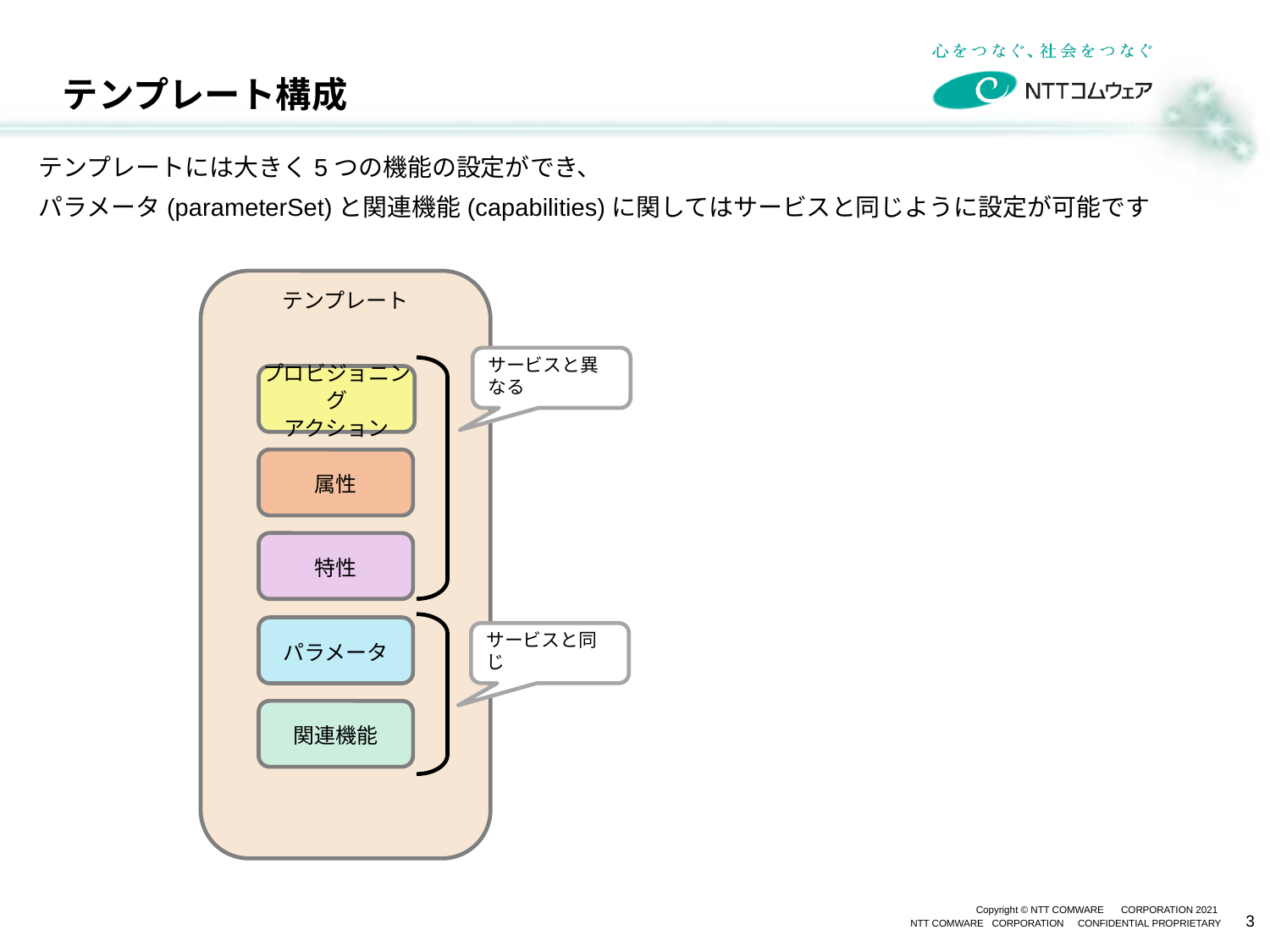

# テンプレート構成
テンプレートには大きく5つの機能の設定ができ、
パラメータ(parameterSet)と関連機能(capabilities)に関してはサービスと同じように設定が可能です

テンプレート
サービスと異なる

プロビジョニング
アクション
属性
特性

パラメータ
サービスと同じ
関連機能